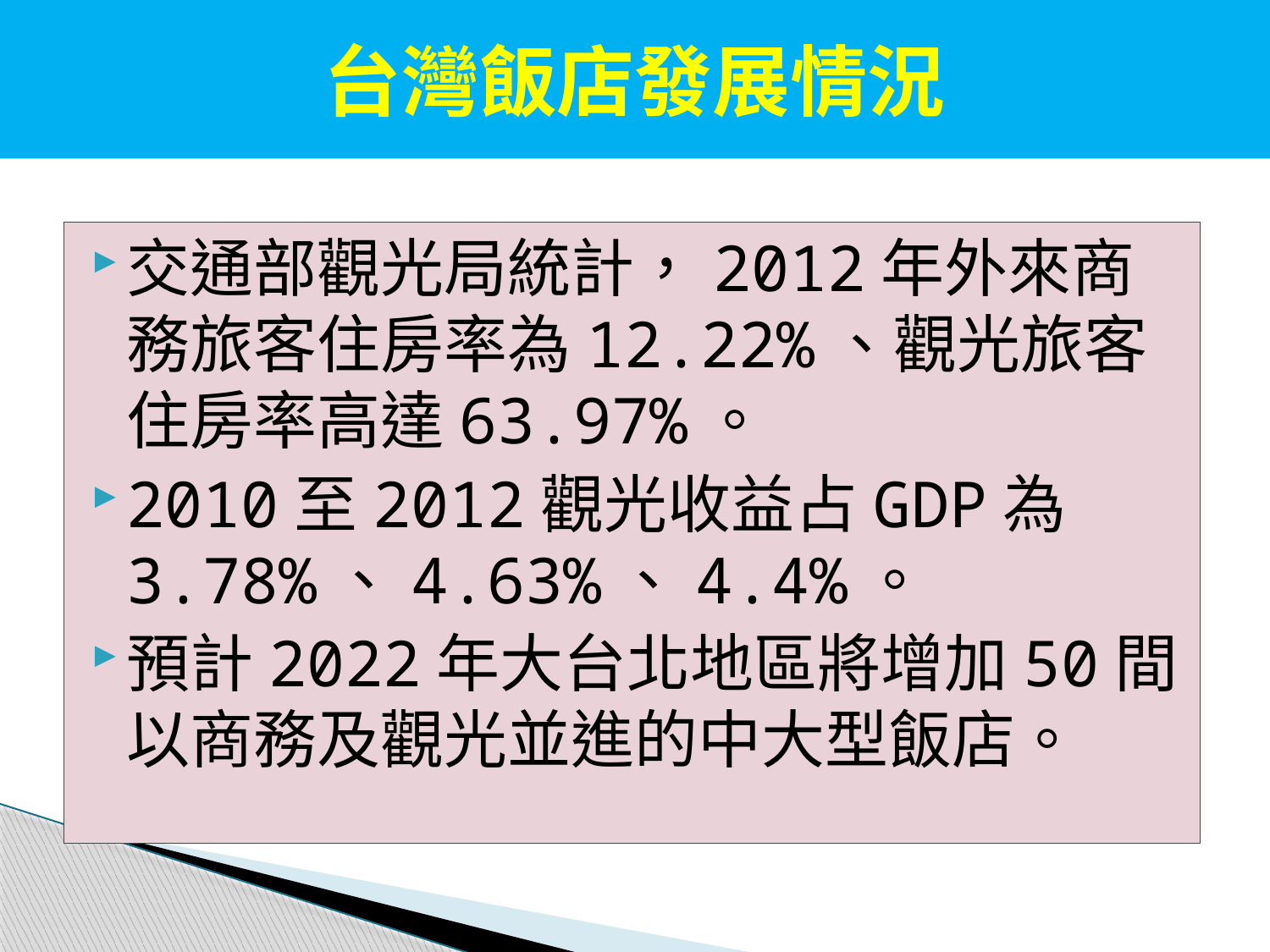

# 台灣飯店發展情況
交通部觀光局統計，2012年外來商務旅客住房率為12.22%、觀光旅客住房率高達63.97%。
2010至2012觀光收益占GDP為 3.78%、4.63%、4.4%。
預計2022年大台北地區將增加50間以商務及觀光並進的中大型飯店。